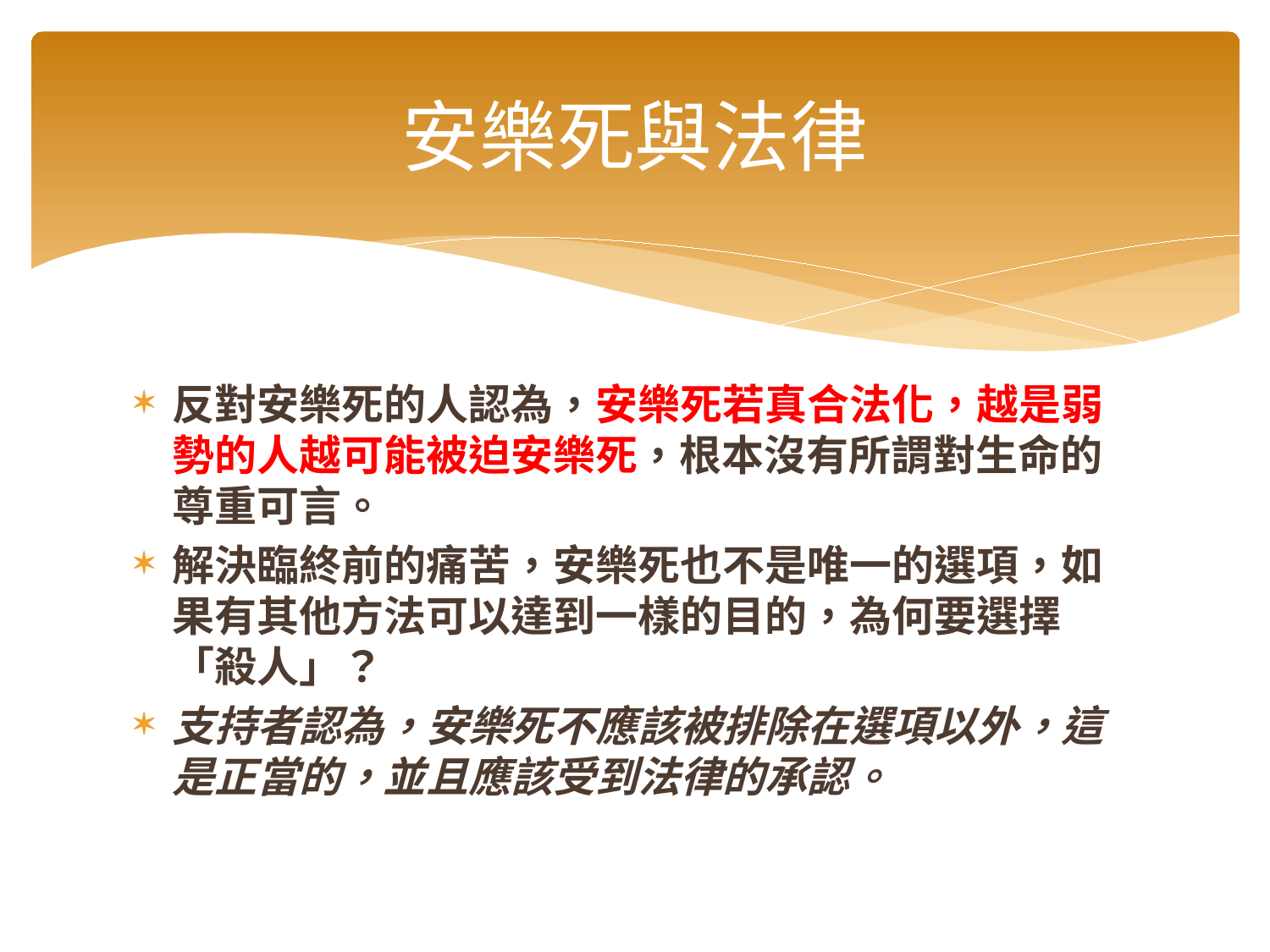

# 安樂死與法律
反對安樂死的人認為，安樂死若真合法化，越是弱勢的人越可能被迫安樂死，根本沒有所謂對生命的尊重可言。
解決臨終前的痛苦，安樂死也不是唯一的選項，如果有其他方法可以達到一樣的目的，為何要選擇「殺人」？
支持者認為，安樂死不應該被排除在選項以外，這是正當的，並且應該受到法律的承認。